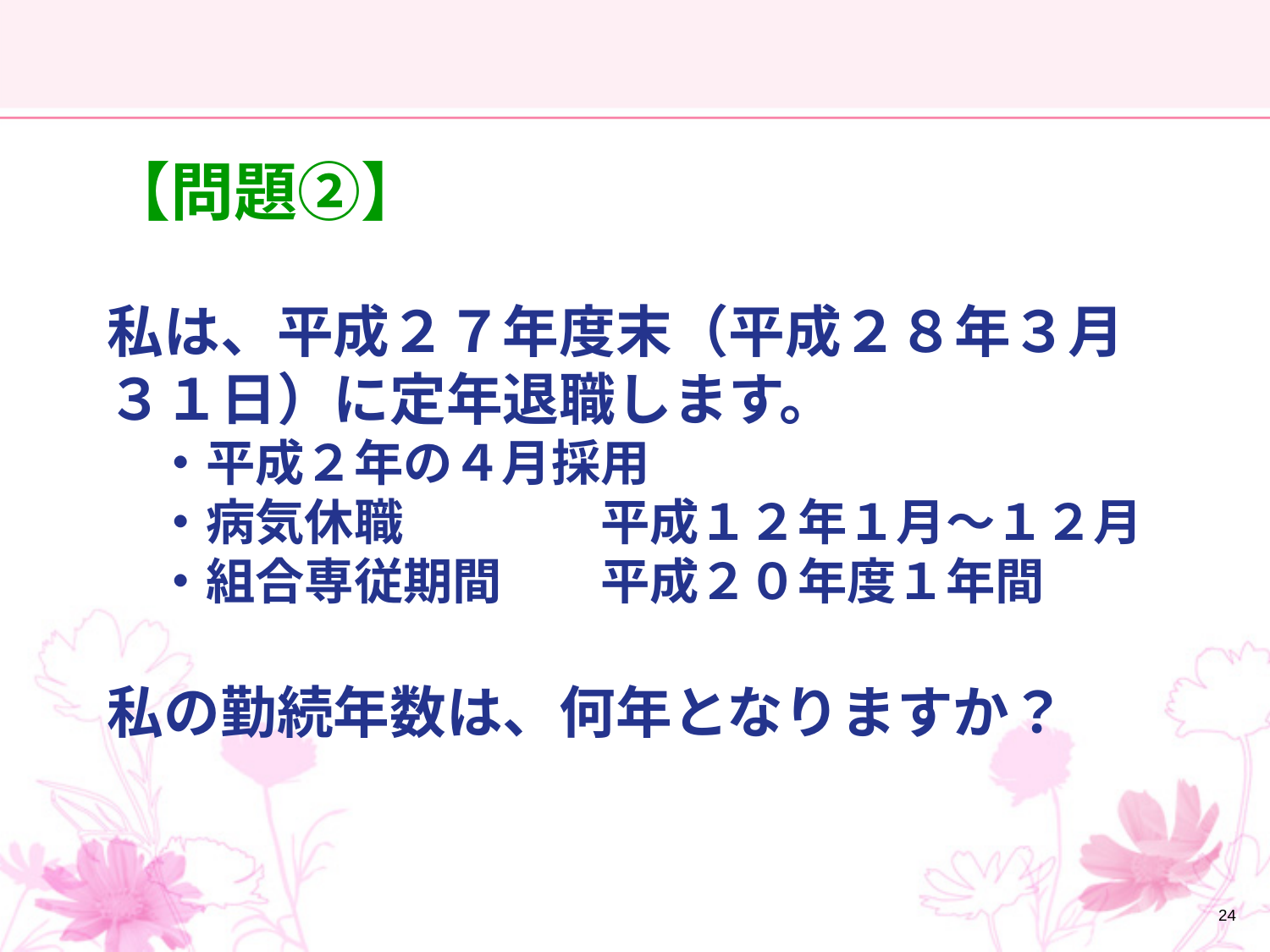

#

【問題②】

私は、平成２７年度末（平成２８年３月３１日）に定年退職します。
　・平成２年の４月採用
　・病気休職　　　　平成１２年１月～１２月
　・組合専従期間　　平成２０年度１年間

私の勤続年数は、何年となりますか？

24